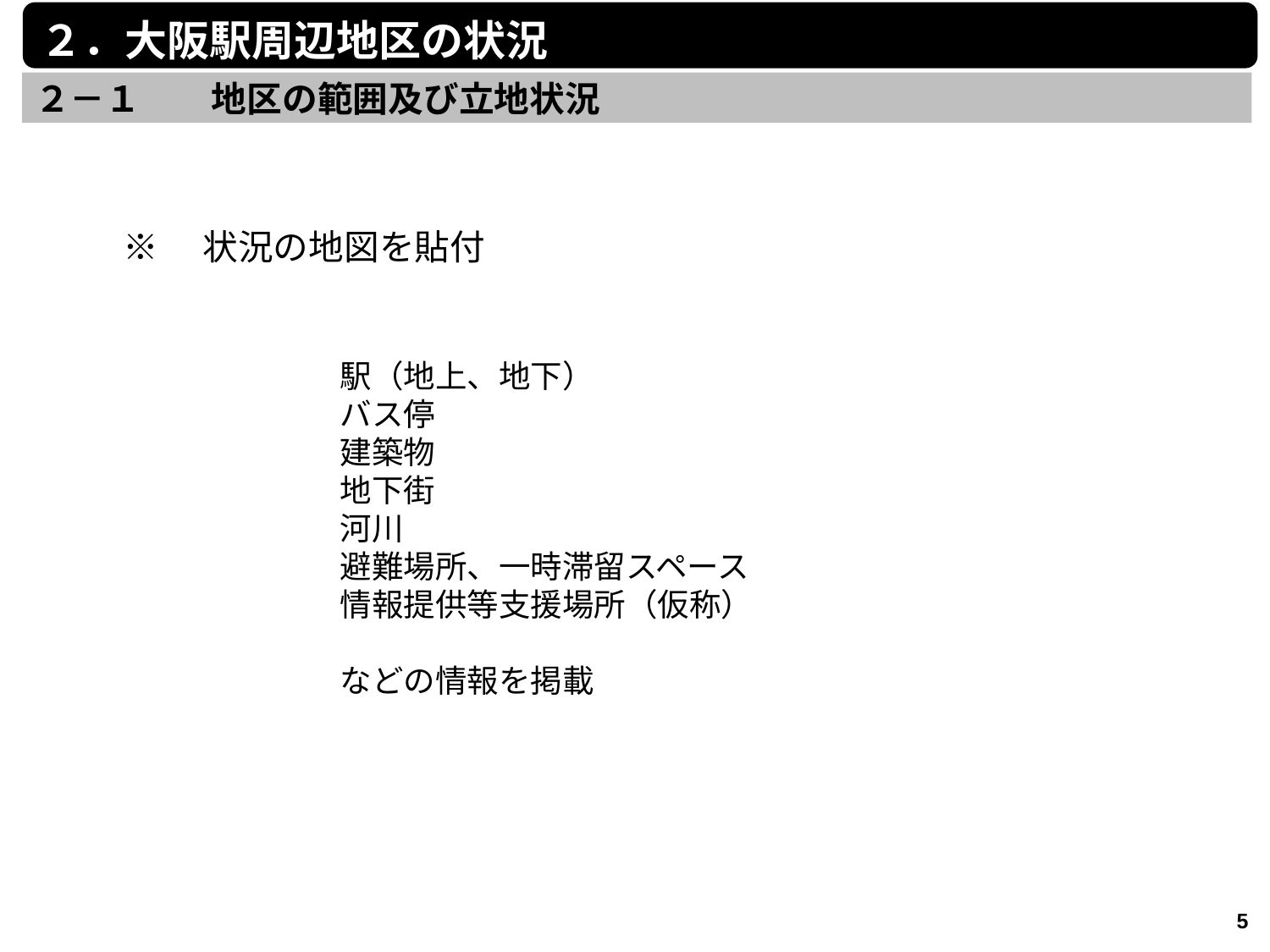

２．大阪駅周辺地区の状況
２－１　　地区の範囲及び立地状況

※　状況の地図を貼付
駅（地上、地下）
バス停
建築物
地下街
河川
避難場所、一時滞留スペース
情報提供等支援場所（仮称）

などの情報を掲載
5